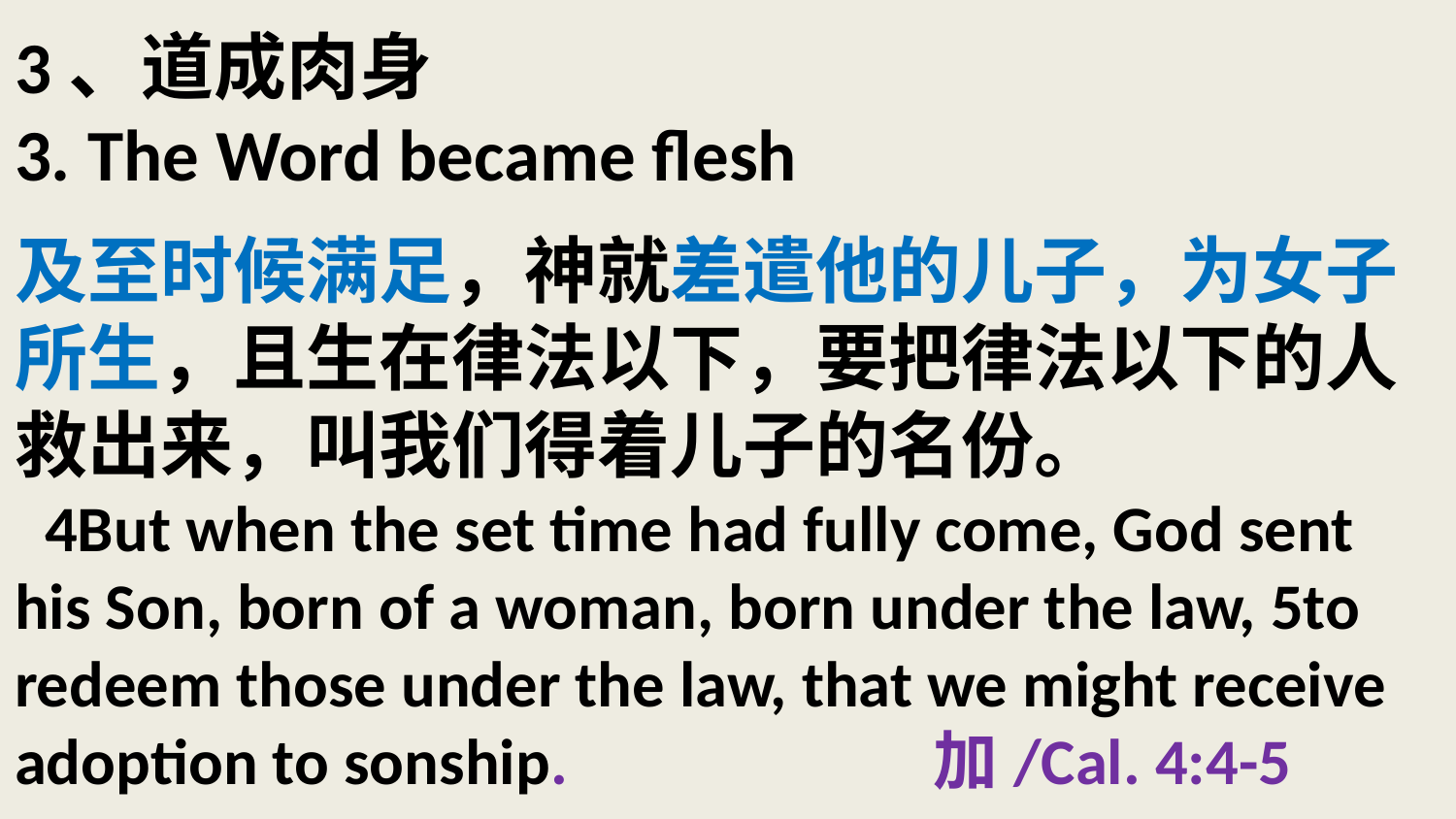

# 3、道成肉身 3. The Word became flesh 及至时候满足，神就差遣他的儿子，为女子所生，且生在律法以下，要把律法以下的人救出来，叫我们得着儿子的名份。 4But when the set time had fully come, God sent his Son, born of a woman, born under the law, 5to redeem those under the law, that we might receive adoption to sonship.                        加/Cal. 4:4-5